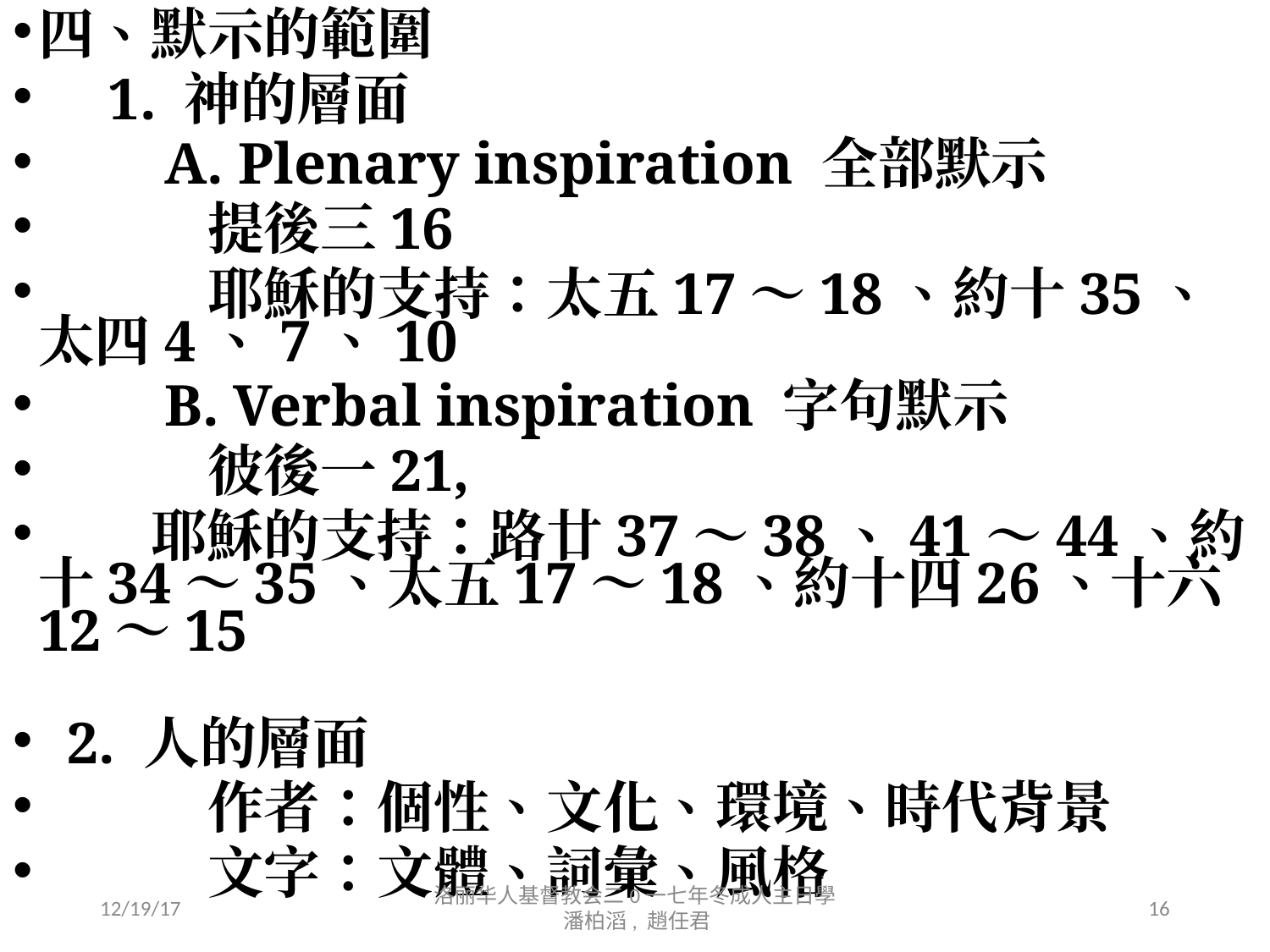

四、默示的範圍
　1. 神的層面
　　A. Plenary inspiration 全部默示
　　　提後三16
　　　耶穌的支持：太五17～18、約十35、太四4、7、10
　　B. Verbal inspiration 字句默示
　　　彼後一21,
       耶穌的支持：路廿37～38、41～44、約十34～35、太五17～18、約十四26、十六12～15
  2. 人的層面
　　　作者：個性、文化、環境、時代背景
　　　文字：文體、詞彙、風格

12/19/17
洛丽华人基督教会二0一七年冬成人主日學   潘柏滔, 趙任君
16